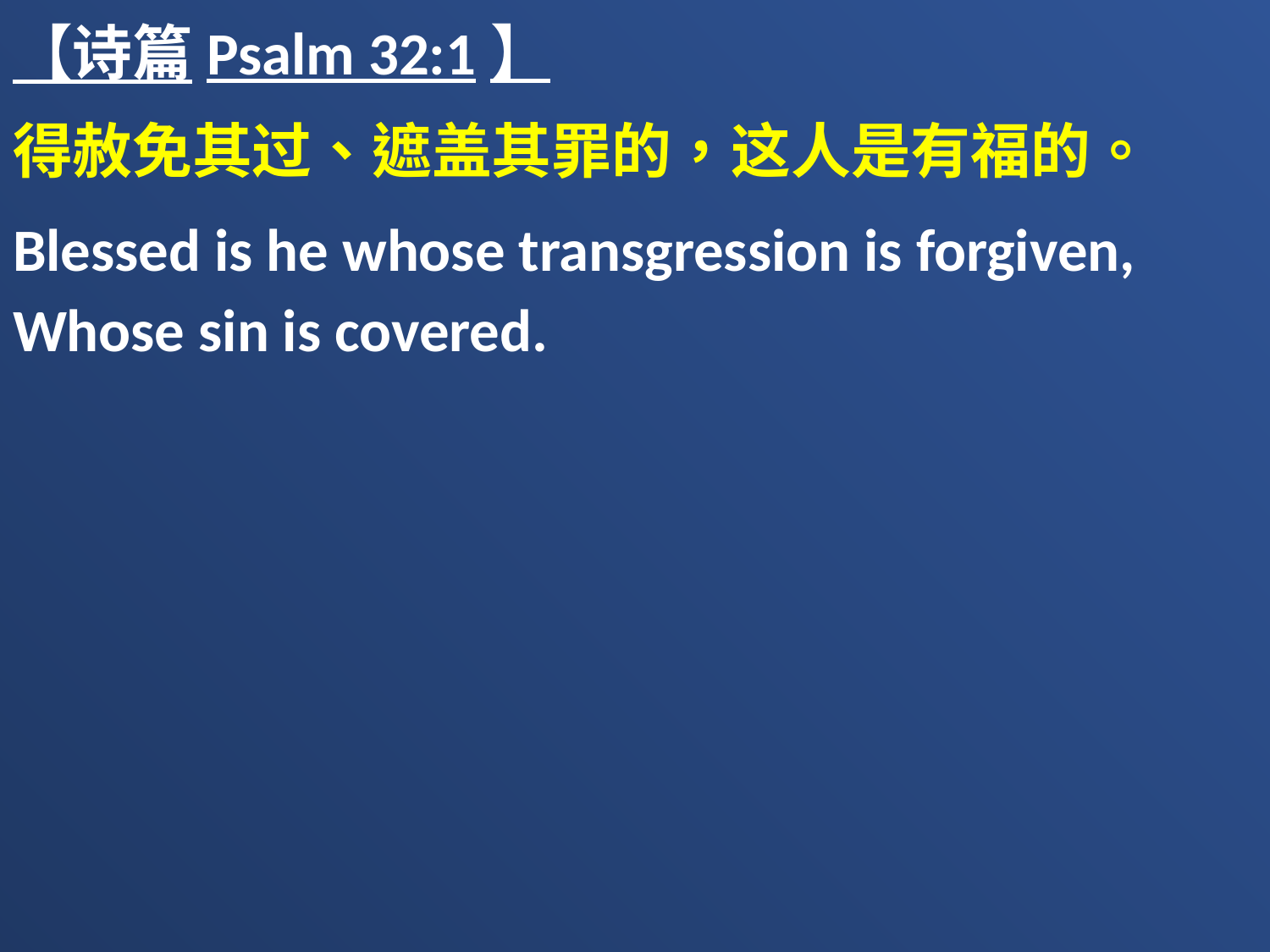

【诗篇Psalm 32:1】
得赦免其过、遮盖其罪的，这人是有福的。
Blessed is he whose transgression is forgiven, Whose sin is covered.